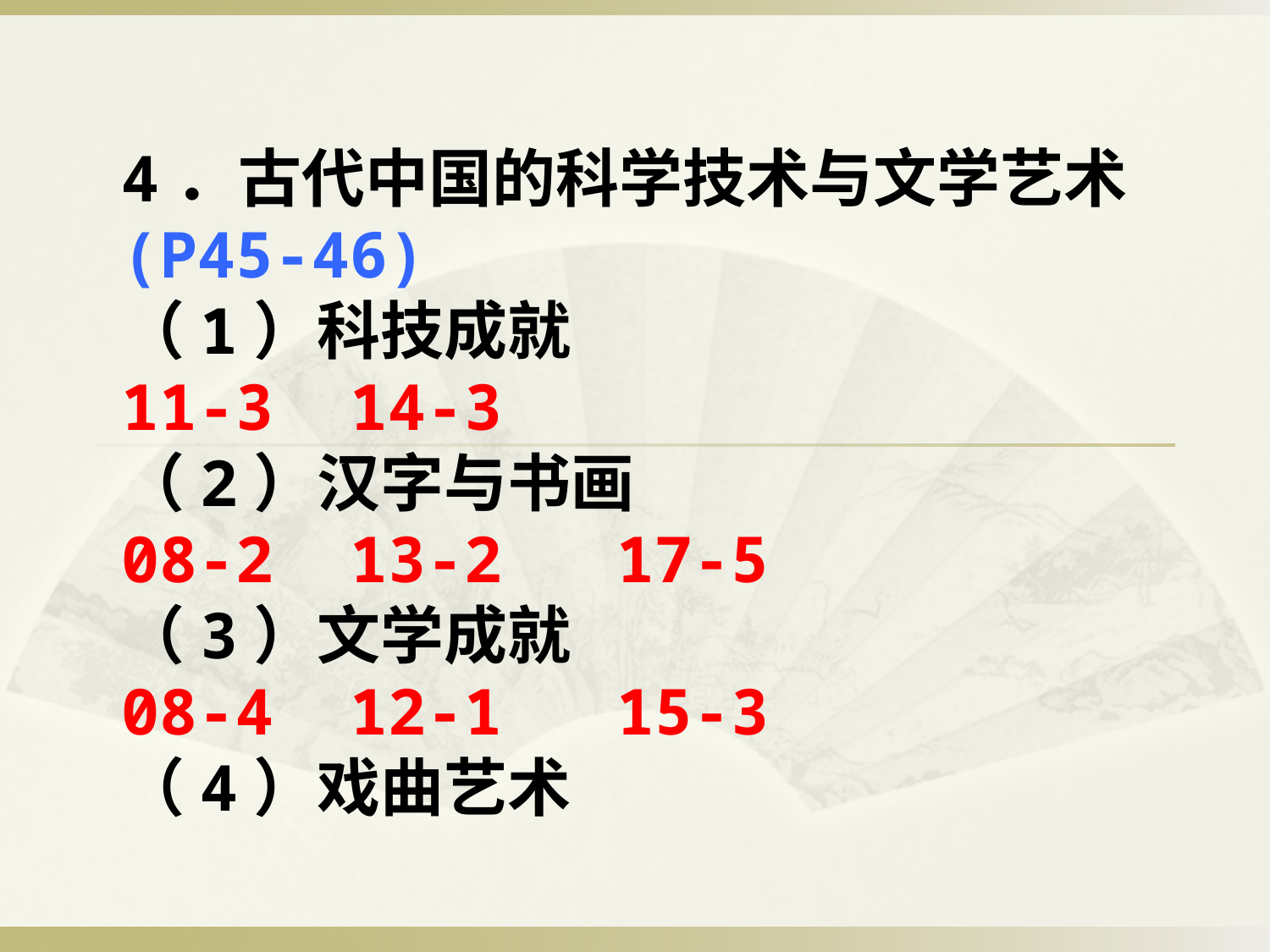

4．古代中国的科学技术与文学艺术
(P45-46)
（1）科技成就
11-3  14-3
（2）汉字与书画
08-2  13-2   17-5
（3）文学成就
08-4  12-1   15-3
（4）戏曲艺术